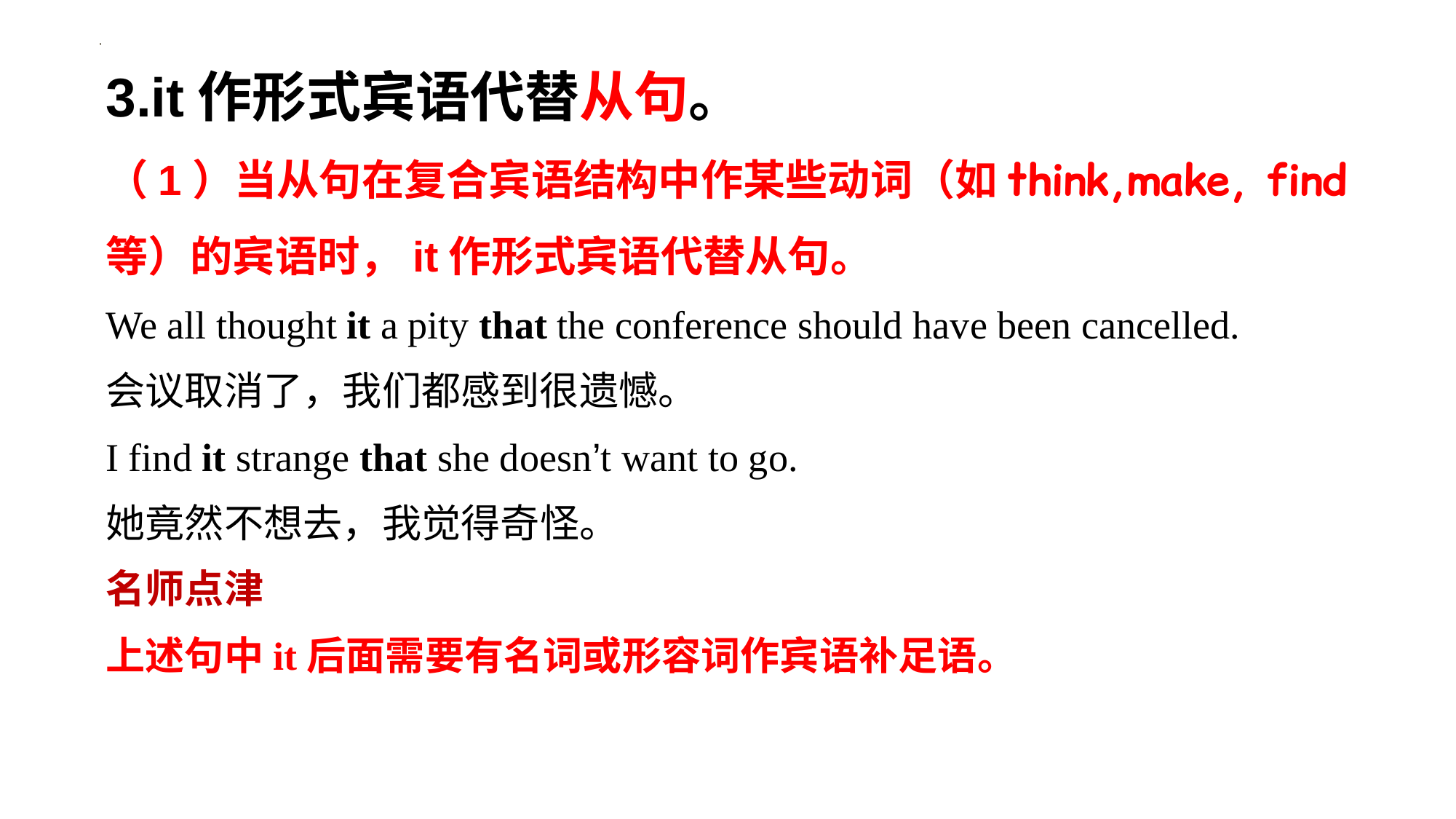

3.it作形式宾语代替从句。
（1）当从句在复合宾语结构中作某些动词（如think,make, find等）的宾语时，it作形式宾语代替从句。
We all thought it a pity that the conference should have been cancelled.
会议取消了，我们都感到很遗憾。
I find it strange that she doesn’t want to go.
她竟然不想去，我觉得奇怪。
名师点津
上述句中it后面需要有名词或形容词作宾语补足语。